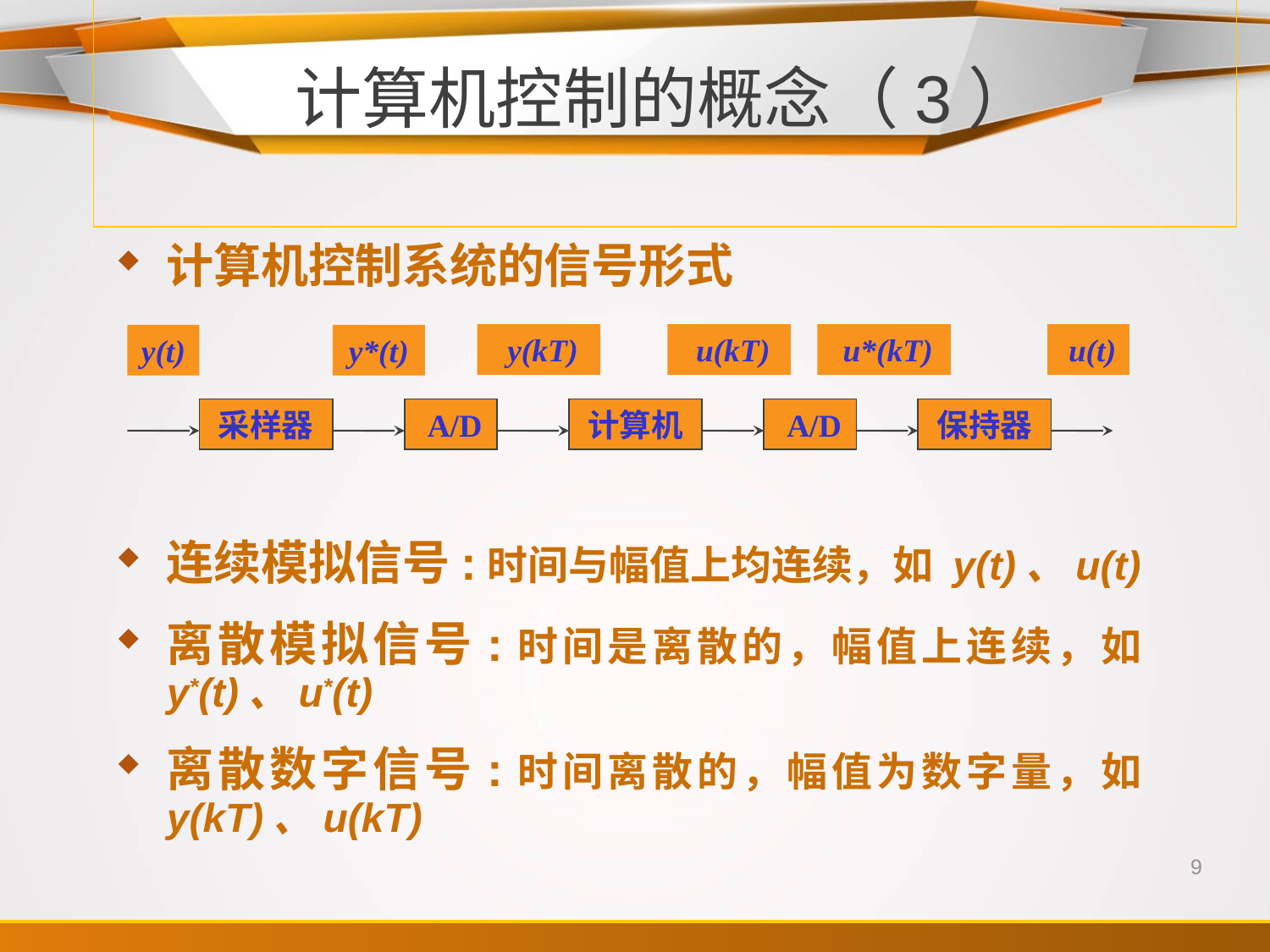

计算机控制的概念（3）
计算机控制系统的信号形式

连续模拟信号:时间与幅值上均连续，如 y(t)、u(t)
离散模拟信号:时间是离散的，幅值上连续，如y*(t)、u*(t)
离散数字信号:时间离散的，幅值为数字量，如y(kT)、u(kT)
 y(kT)
 u(kT)
 u*(kT)
 u(t)
y(t)
y*(t)
采样器
 A/D
计算机
 A/D
保持器

9